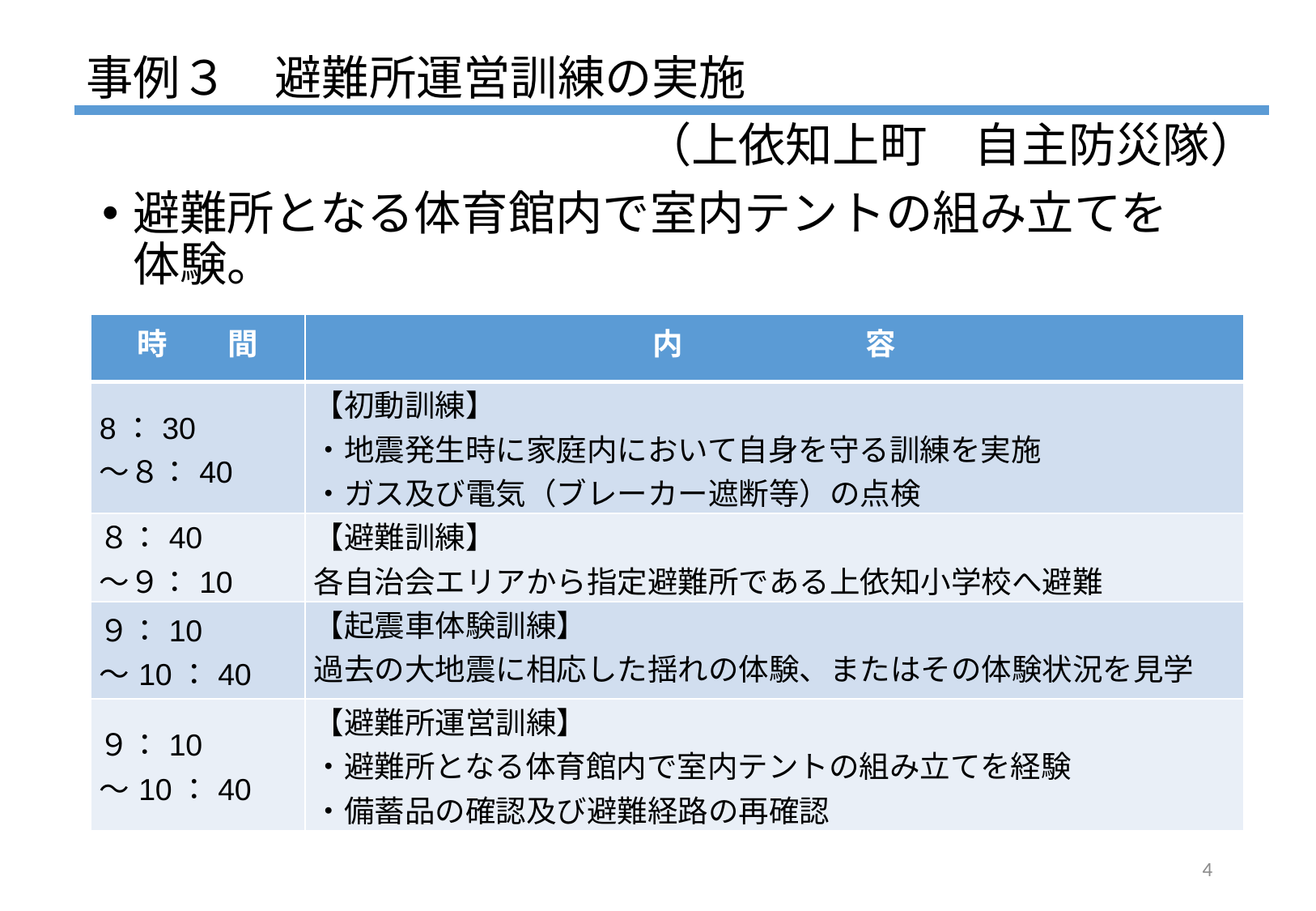

# 事例３　避難所運営訓練の実施
（上依知上町　自主防災隊）
避難所となる体育館内で室内テントの組み立てを体験。
| 時　　間 | 内　　　　　　容 |
| --- | --- |
| 8：30 ～８：40 | 【初動訓練】 ・地震発生時に家庭内において自身を守る訓練を実施 ・ガス及び電気（ブレーカー遮断等）の点検 |
| ８：40 ～９：10 | 【避難訓練】 各自治会エリアから指定避難所である上依知小学校へ避難 |
| ９：10 ～10：40 | 【起震車体験訓練】 過去の大地震に相応した揺れの体験、またはその体験状況を見学 |
| ９：10 ～10：40 | 【避難所運営訓練】 ・避難所となる体育館内で室内テントの組み立てを経験 ・備蓄品の確認及び避難経路の再確認 |
4